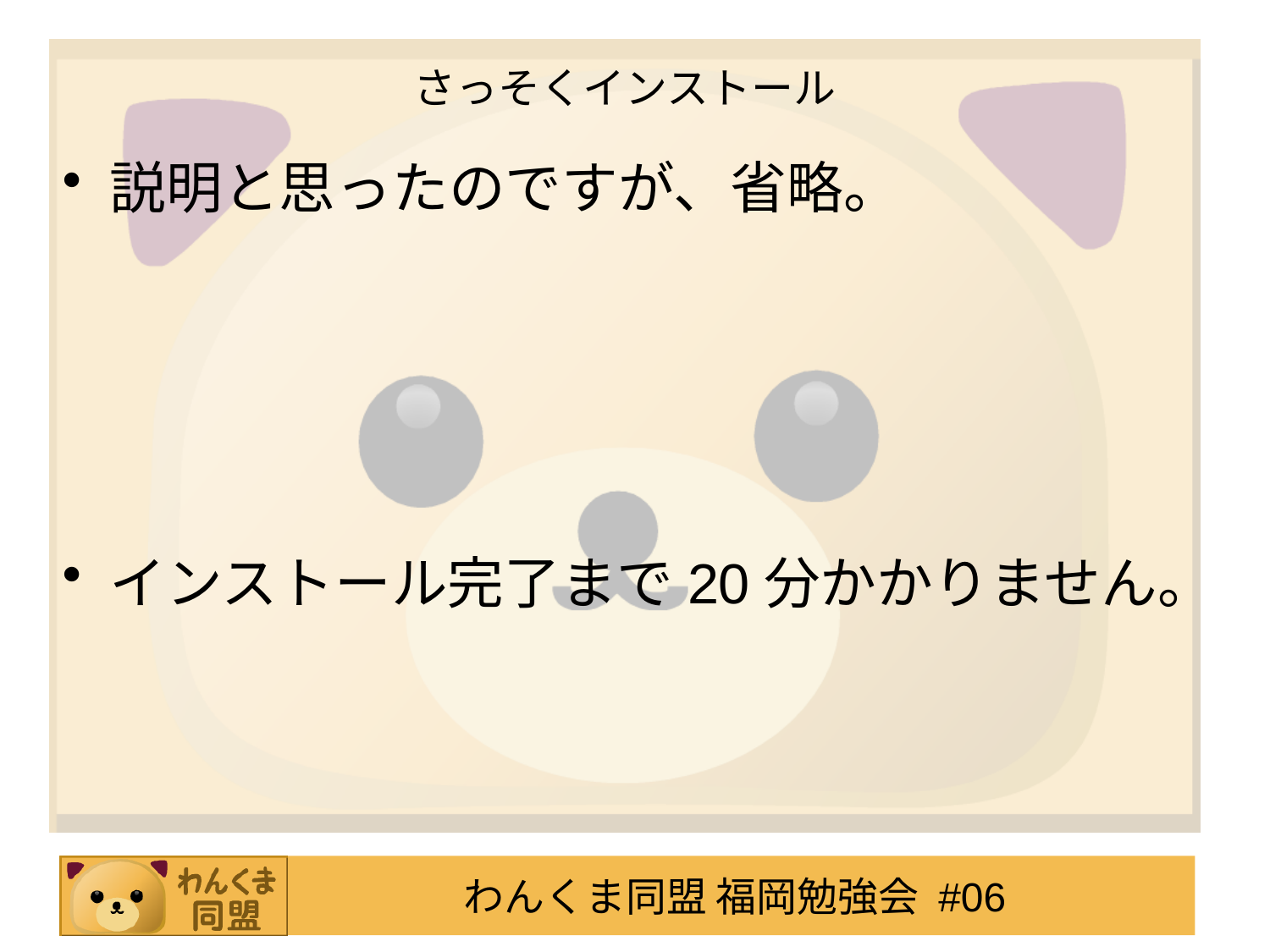

# さっそくインストール
説明と思ったのですが、省略。

インストール完了まで20分かかりません。